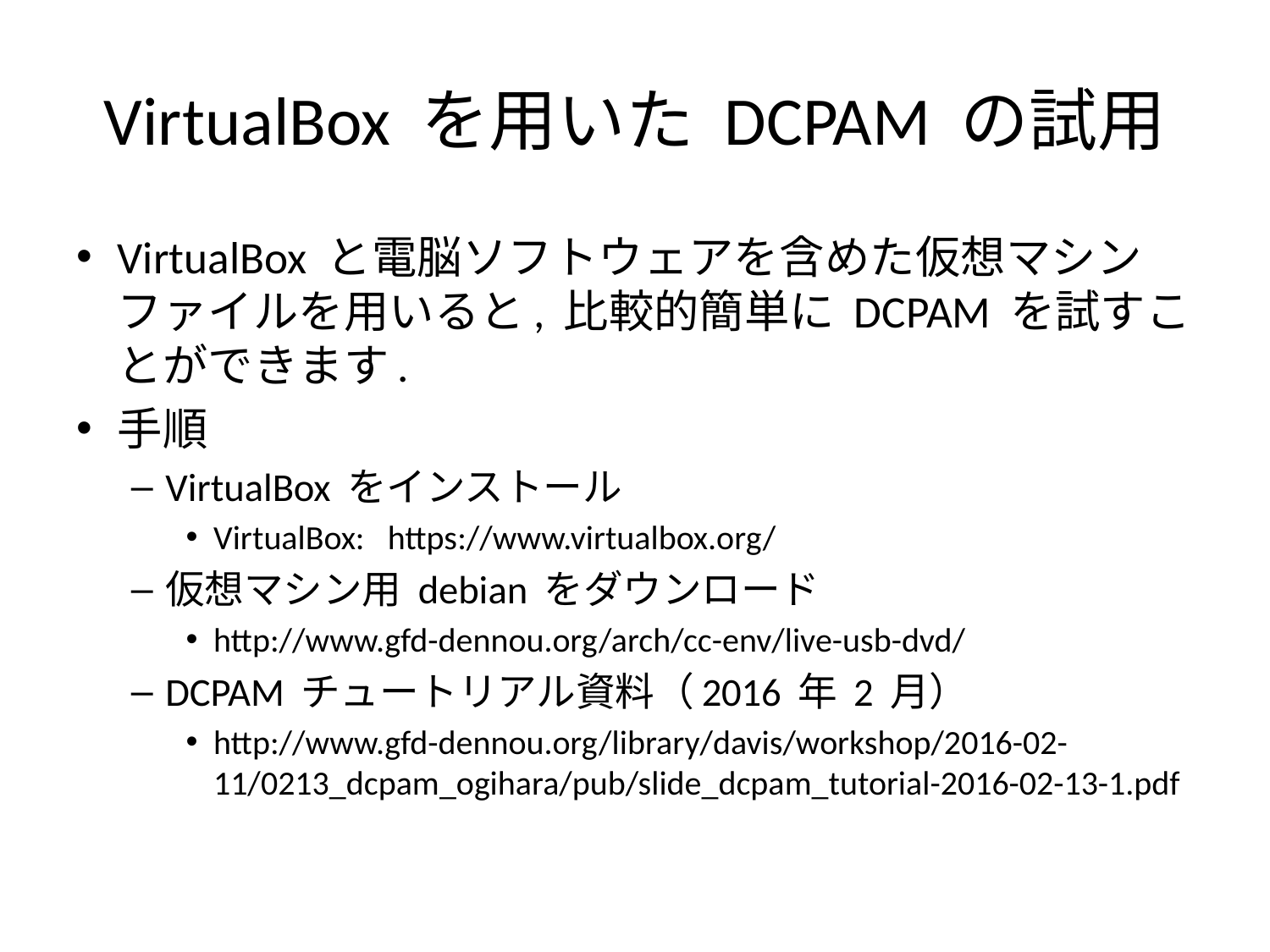

# VirtualBox を用いた DCPAM の試用
VirtualBox と電脳ソフトウェアを含めた仮想マシンファイルを用いると, 比較的簡単に DCPAM を試すことができます.
手順
VirtualBox をインストール
VirtualBox:   https://www.virtualbox.org/
仮想マシン用 debian をダウンロード
http://www.gfd-dennou.org/arch/cc-env/live-usb-dvd/
DCPAM チュートリアル資料（2016 年 2 月）
http://www.gfd-dennou.org/library/davis/workshop/2016-02-11/0213_dcpam_ogihara/pub/slide_dcpam_tutorial-2016-02-13-1.pdf